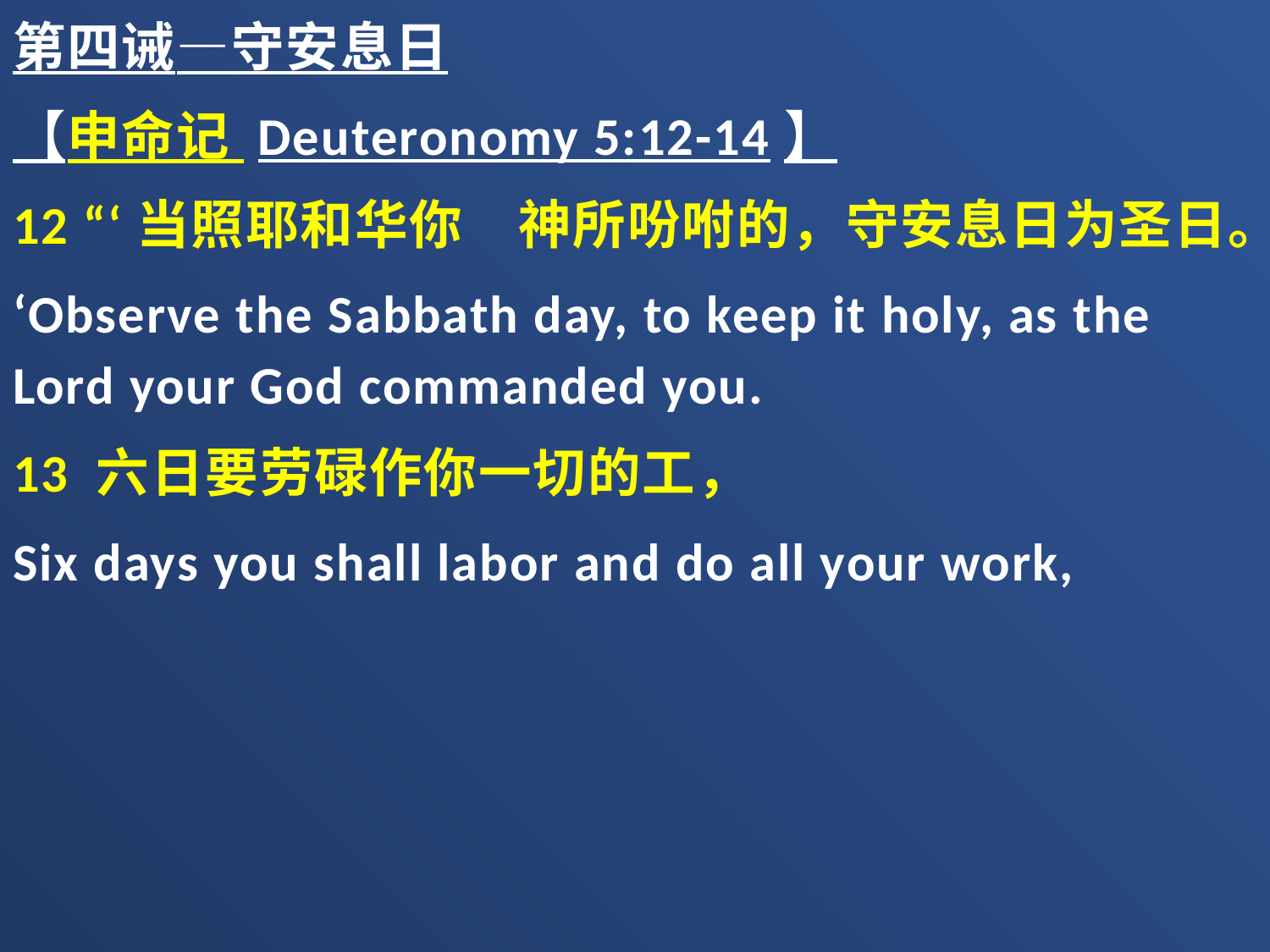

第四诫—守安息日
【申命记 Deuteronomy 5:12-14】
12 “‘当照耶和华你　神所吩咐的，守安息日为圣日。
‘Observe the Sabbath day, to keep it holy, as the Lord your God commanded you.
13 六日要劳碌作你一切的工，
Six days you shall labor and do all your work,